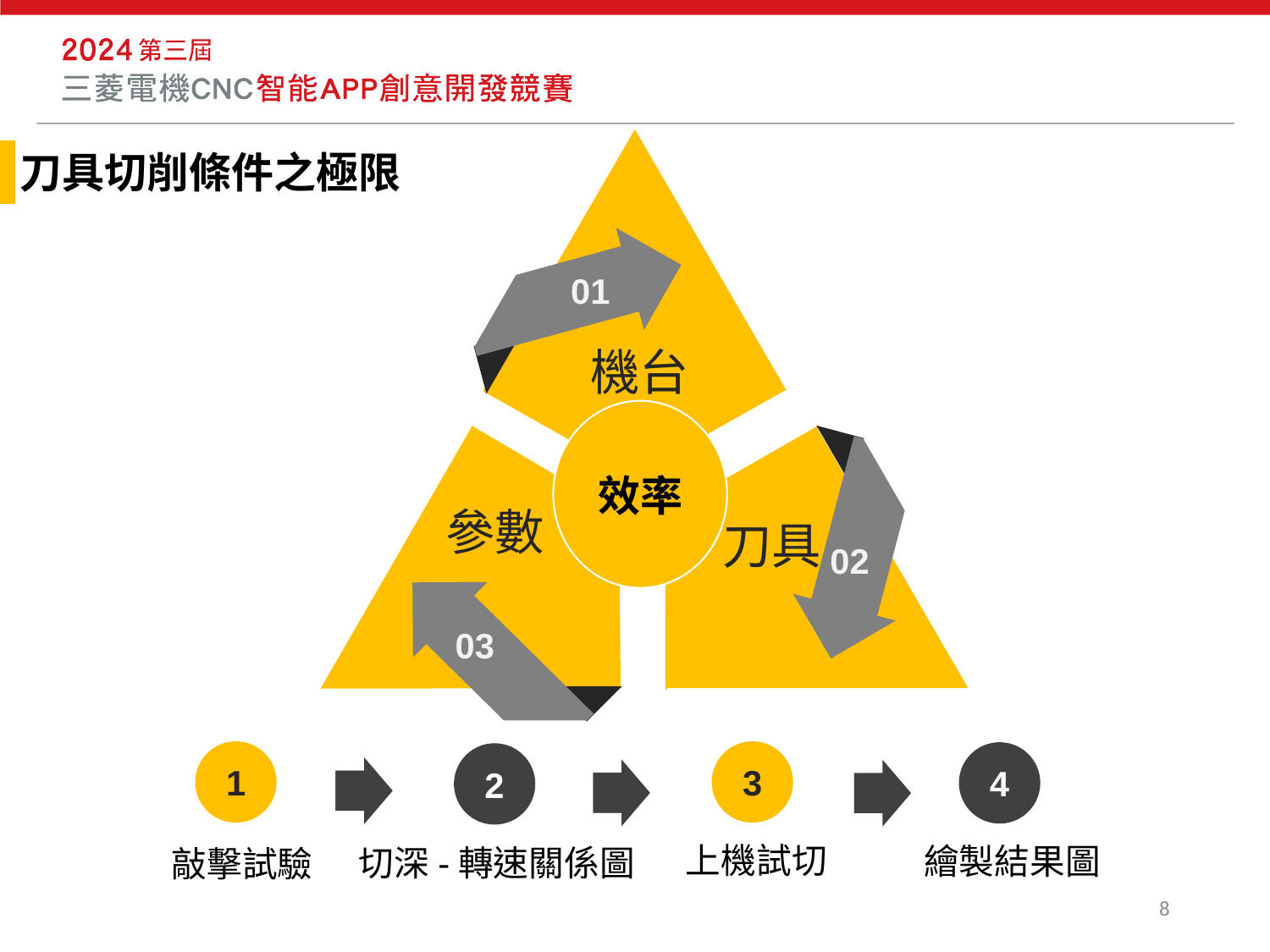

刀具切削條件之極限

01
機台
效率

參數
刀具
02

03
1
3
4
2

繪製結果圖
上機試切
切深-轉速關係圖
敲擊試驗
8